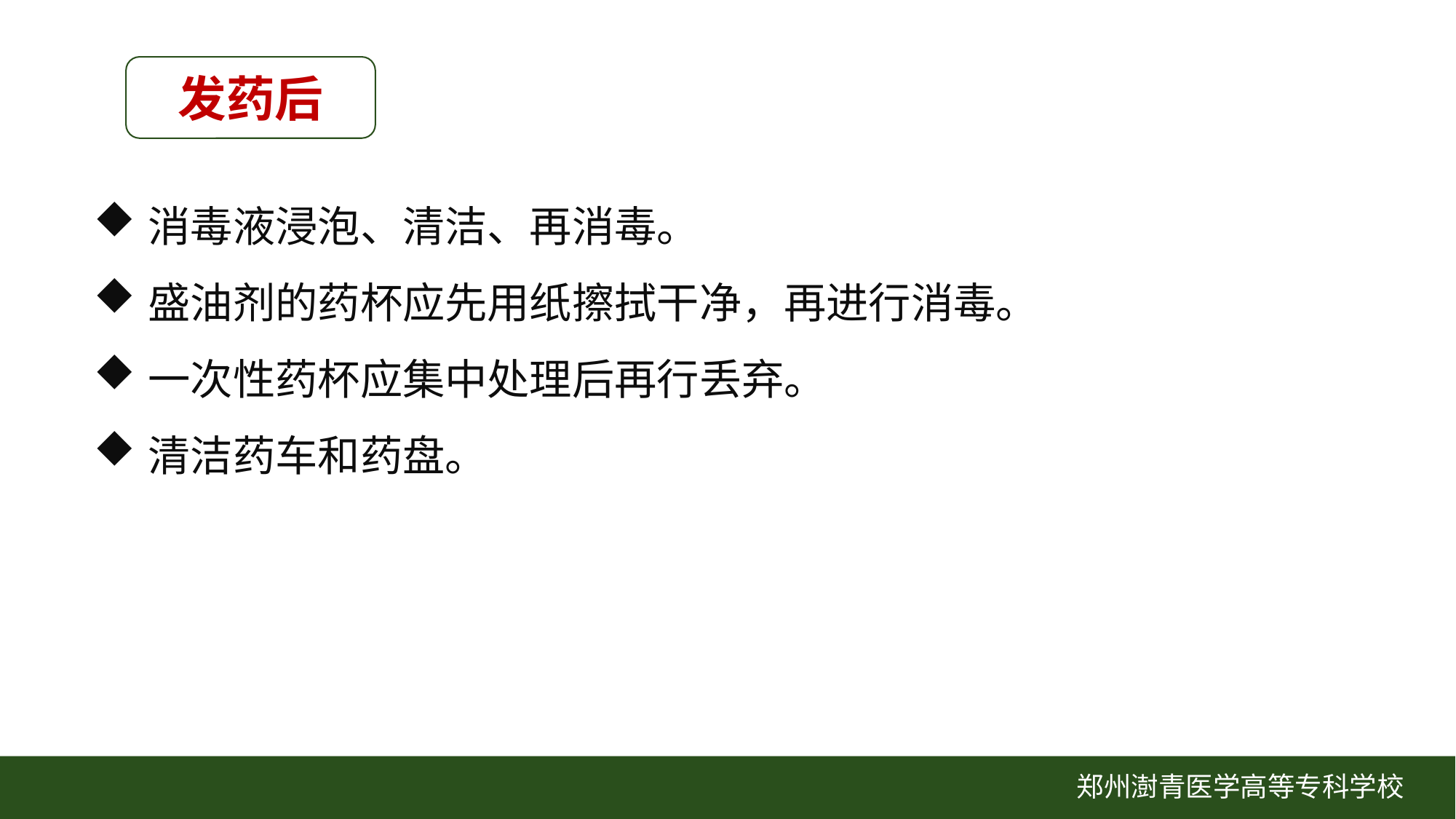

发药后
消毒液浸泡、清洁、再消毒。
盛油剂的药杯应先用纸擦拭干净，再进行消毒。
一次性药杯应集中处理后再行丢弃。
清洁药车和药盘。
郑州澍青医学高等专科学校